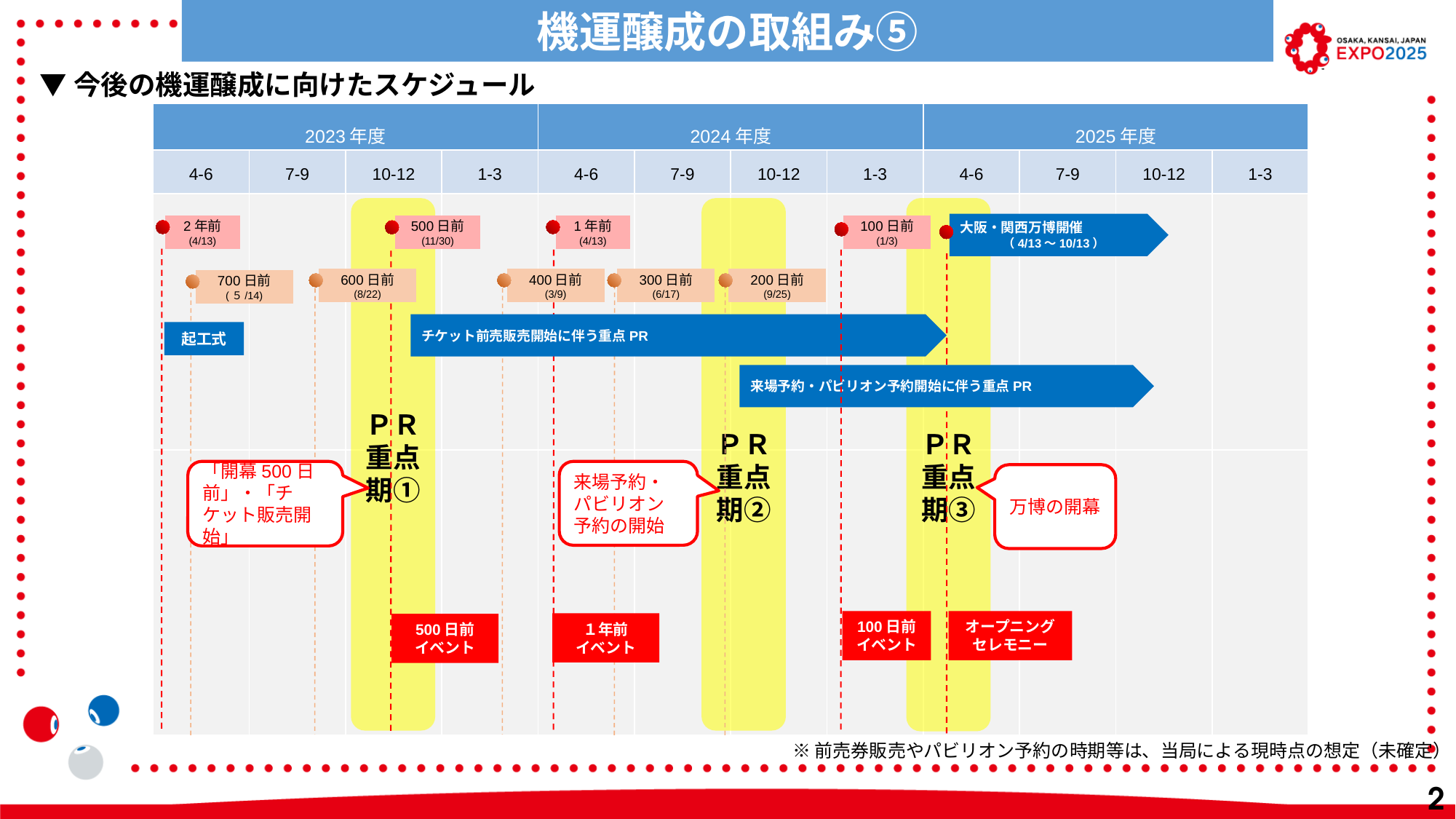

機運醸成の取組み⑤
機運醸成　２０２３年度の取組み
▼今後の機運醸成に向けたスケジュール
| 2023年度 |  |  |  | 2024年度 |  |  |  | 2025年度 |  |  |  |
| --- | --- | --- | --- | --- | --- | --- | --- | --- | --- | --- | --- |
| 4-6 | 7-9 | 10-12 | 1-3 | 4-6 | 7-9 | 10-12 | 1-3 | 4-6 | 7-9 | 10-12 | 1-3 |
|  |  |  |  |  |  |  |  |  |  |  |  |
|  |  |  |  |  |  |  |  |  |  |  |  |

ＰＲ
重点期①

ＰＲ
重点期②

ＰＲ
重点期③
大阪・関西万博開催
（4/13～10/13）

100日前
(1/3)
2年前
(4/13)
500日前
(11/30)
1年前
(4/13)

600日前
(8/22)
400日前
(3/9)
300日前
(6/17)
200日前
(9/25)
700日前
(５/14)

チケット前売販売開始に伴う重点PR
起工式
来場予約・パビリオン予約開始に伴う重点PR
「開幕500日前」・「チケット販売開始」
来場予約・パビリオン予約の開始
万博の開幕
オープニング
セレモニー
100日前
イベント
１年前
イベント
500日前
イベント
※前売券販売やパビリオン予約の時期等は、当局による現時点の想定（未確定）
20